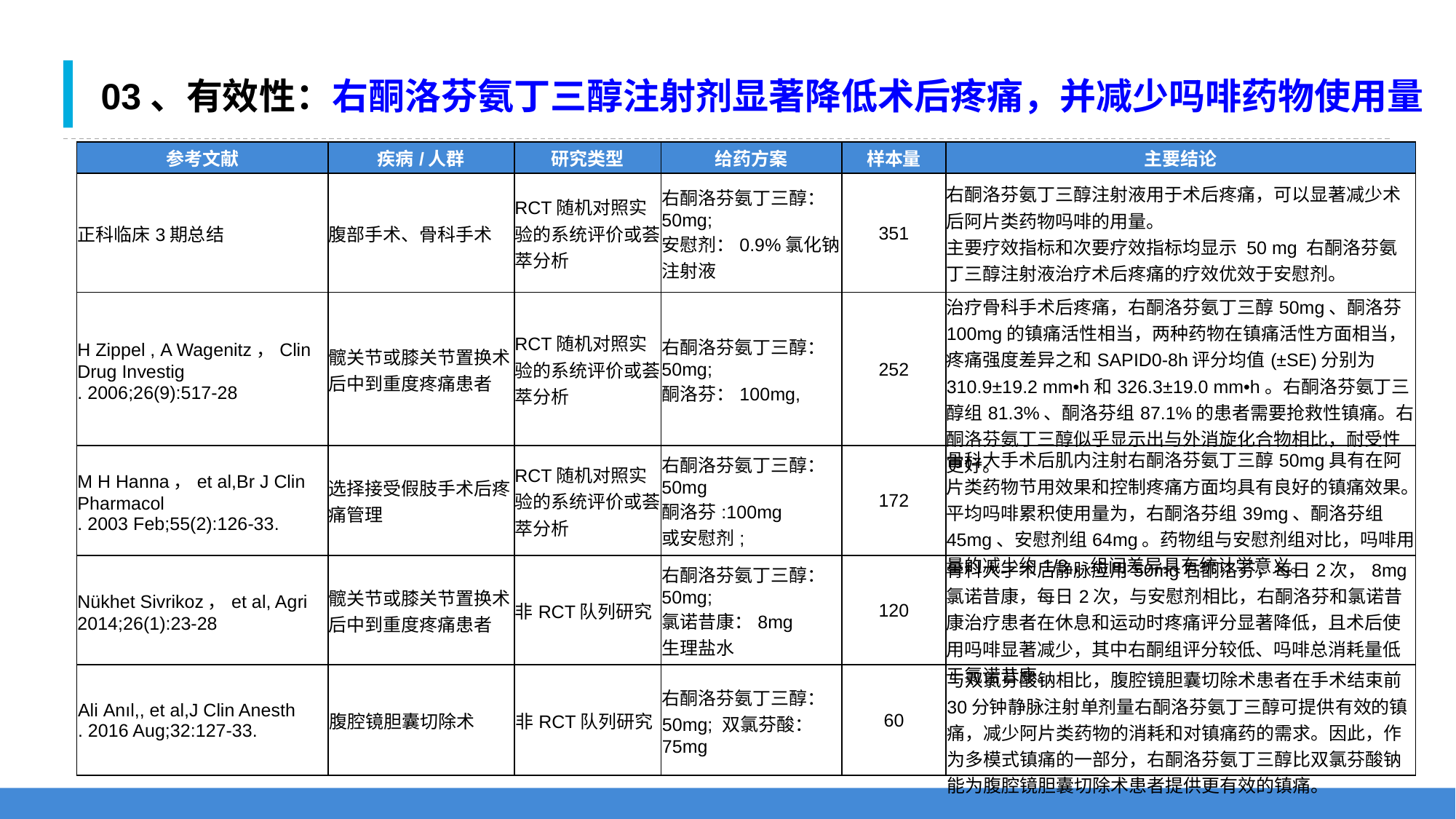

03、有效性：右酮洛芬氨丁三醇注射剂显著降低术后疼痛，并减少吗啡药物使用量
| 参考文献 | 疾病/人群 | 研究类型 | 给药方案 | 样本量 | 主要结论 |
| --- | --- | --- | --- | --- | --- |
| 正科临床3期总结 | 腹部手术、骨科手术 | RCT随机对照实验的系统评价或荟萃分析 | 右酮洛芬氨丁三醇：50mg; 安慰剂：0.9%氯化钠注射液 | 351 | 右酮洛芬氨丁三醇注射液用于术后疼痛，可以显著减少术后阿片类药物吗啡的用量。 主要疗效指标和次要疗效指标均显示 50 mg 右酮洛芬氨丁三醇注射液治疗术后疼痛的疗效优效于安慰剂。 |
| H Zippel , A Wagenitz，Clin Drug Investig . 2006;26(9):517-28 | 髋关节或膝关节置换术后中到重度疼痛患者 | RCT随机对照实验的系统评价或荟萃分析 | 右酮洛芬氨丁三醇：50mg; 酮洛芬：100mg, | 252 | 治疗骨科手术后疼痛，右酮洛芬氨丁三醇50mg、酮洛芬100mg的镇痛活性相当，两种药物在镇痛活性方面相当，疼痛强度差异之和SAPID0-8h评分均值(±SE)分别为310.9±19.2 mm•h和326.3±19.0 mm•h。右酮洛芬氨丁三醇组81.3%、酮洛芬组87.1%的患者需要抢救性镇痛。右酮洛芬氨丁三醇似乎显示出与外消旋化合物相比，耐受性更好。 |
| M H Hanna，et al,Br J Clin Pharmacol . 2003 Feb;55(2):126-33. | 选择接受假肢手术后疼痛管理 | RCT随机对照实验的系统评价或荟萃分析 | 右酮洛芬氨丁三醇：50mg 酮洛芬:100mg 或安慰剂; | 172 | 骨科大手术后肌内注射右酮洛芬氨丁三醇50mg具有在阿片类药物节用效果和控制疼痛方面均具有良好的镇痛效果。平均吗啡累积使用量为，右酮洛芬组39mg、酮洛芬组45mg、安慰剂组64mg。药物组与安慰剂组对比，吗啡用量的减少约1/3，组间差异具有统计学意义。 |
| Nükhet Sivrikoz，et al, Agri 2014;26(1):23-28 | 髋关节或膝关节置换术后中到重度疼痛患者 | 非RCT队列研究 | 右酮洛芬氨丁三醇：50mg; 氯诺昔康：8mg 生理盐水 | 120 | 骨科大手术后静脉应用50mg右酮洛芬，每日2次，8mg氯诺昔康，每日2次，与安慰剂相比，右酮洛芬和氯诺昔康治疗患者在休息和运动时疼痛评分显著降低，且术后使用吗啡显著减少，其中右酮组评分较低、吗啡总消耗量低于氯诺昔康。 |
| Ali Anıl,, et al,J Clin Anesth . 2016 Aug;32:127-33. | 腹腔镜胆囊切除术 | 非RCT队列研究 | 右酮洛芬氨丁三醇：50mg; 双氯芬酸：75mg | 60 | 与双氯芬酸钠相比，腹腔镜胆囊切除术患者在手术结束前30分钟静脉注射单剂量右酮洛芬氨丁三醇可提供有效的镇痛，减少阿片类药物的消耗和对镇痛药的需求。因此，作为多模式镇痛的一部分，右酮洛芬氨丁三醇比双氯芬酸钠能为腹腔镜胆囊切除术患者提供更有效的镇痛。 |